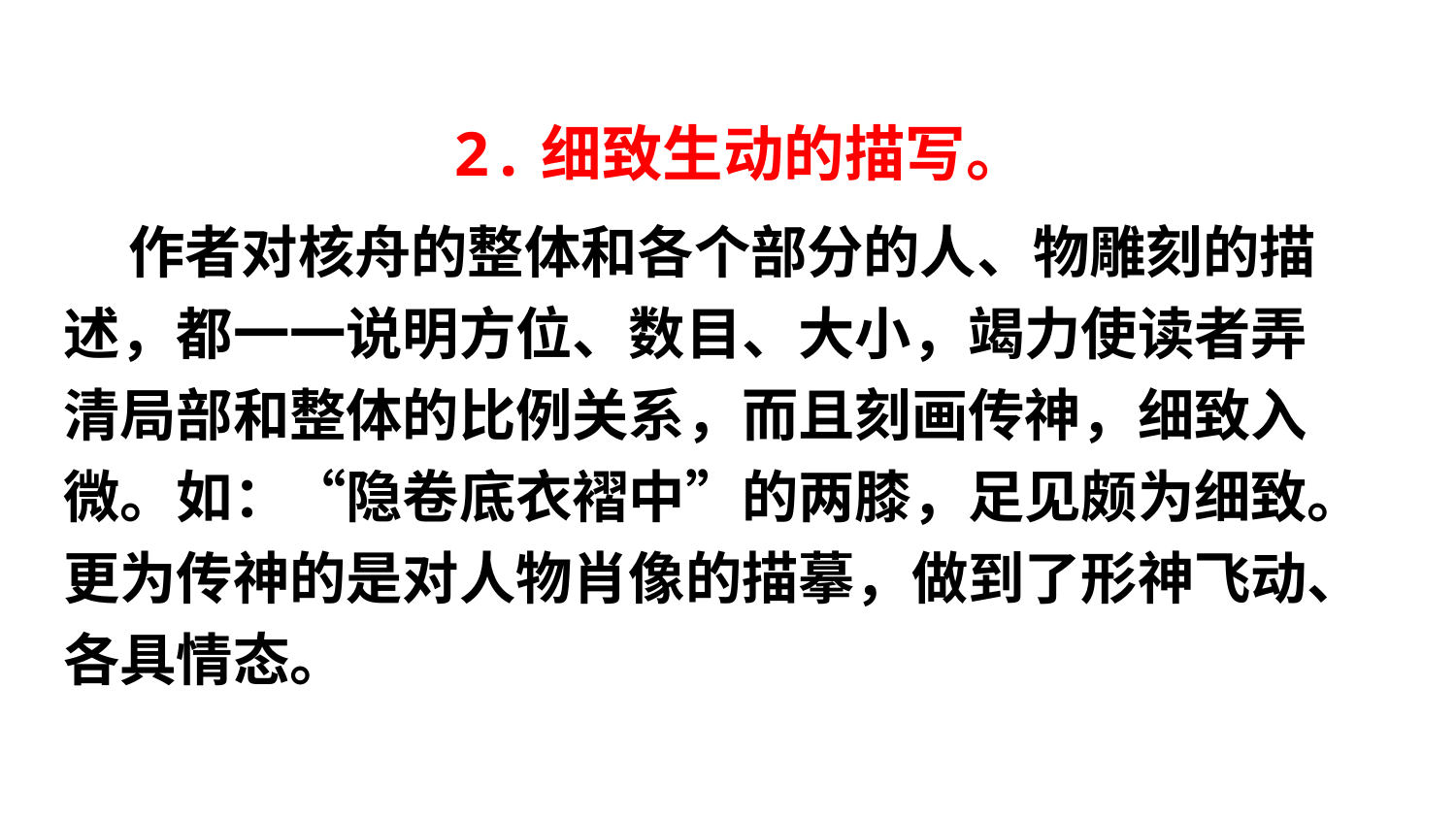

2.细致生动的描写。
    作者对核舟的整体和各个部分的人、物雕刻的描述，都一一说明方位、数目、大小，竭力使读者弄清局部和整体的比例关系，而且刻画传神，细致入微。如：“隐卷底衣褶中”的两膝，足见颇为细致。更为传神的是对人物肖像的描摹，做到了形神飞动、各具情态。